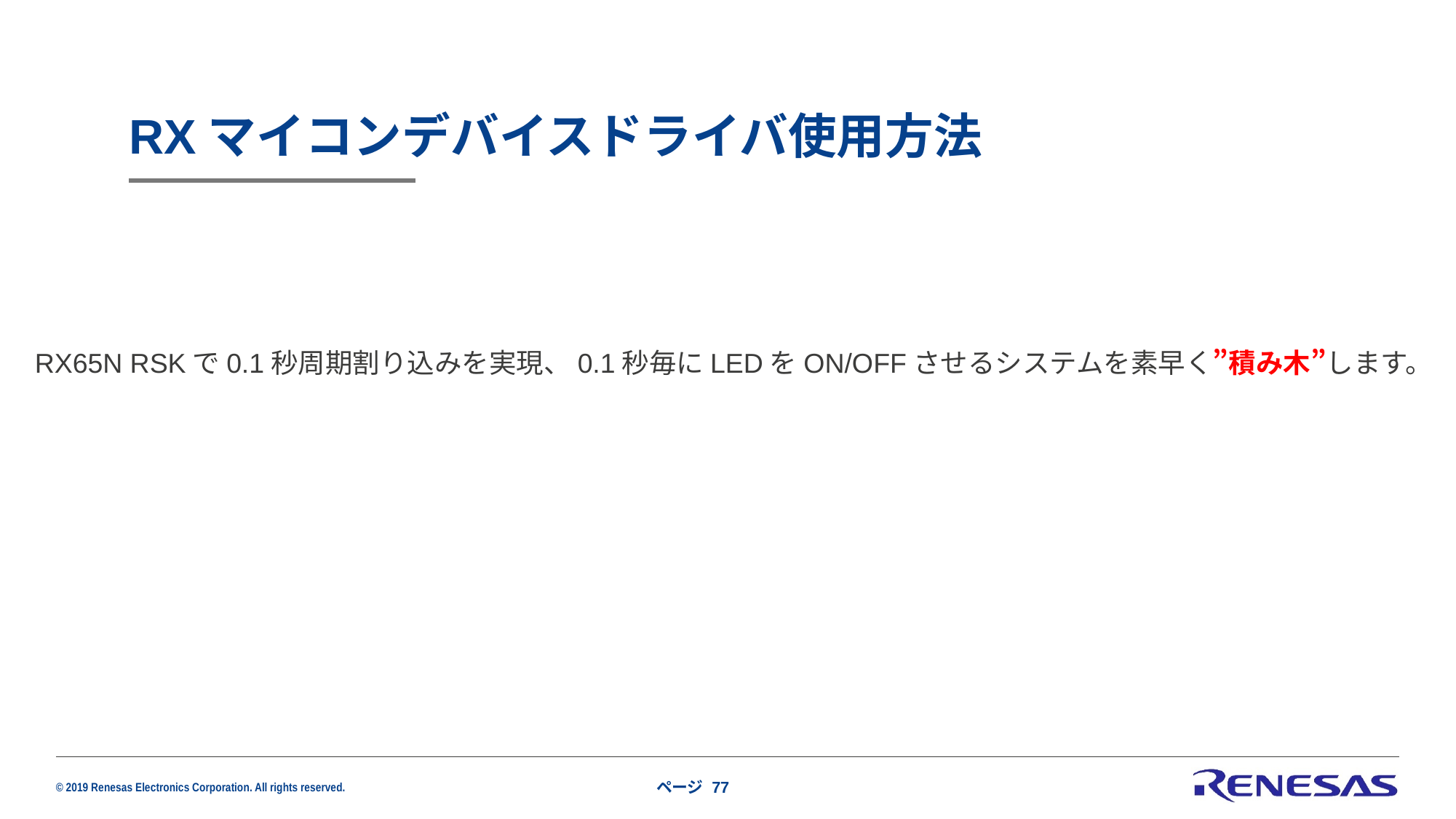

# RXマイコンデバイスドライバ使用方法
RX65N RSKで0.1秒周期割り込みを実現、0.1秒毎にLEDをON/OFFさせるシステムを素早く”積み木”します。
ページ 77